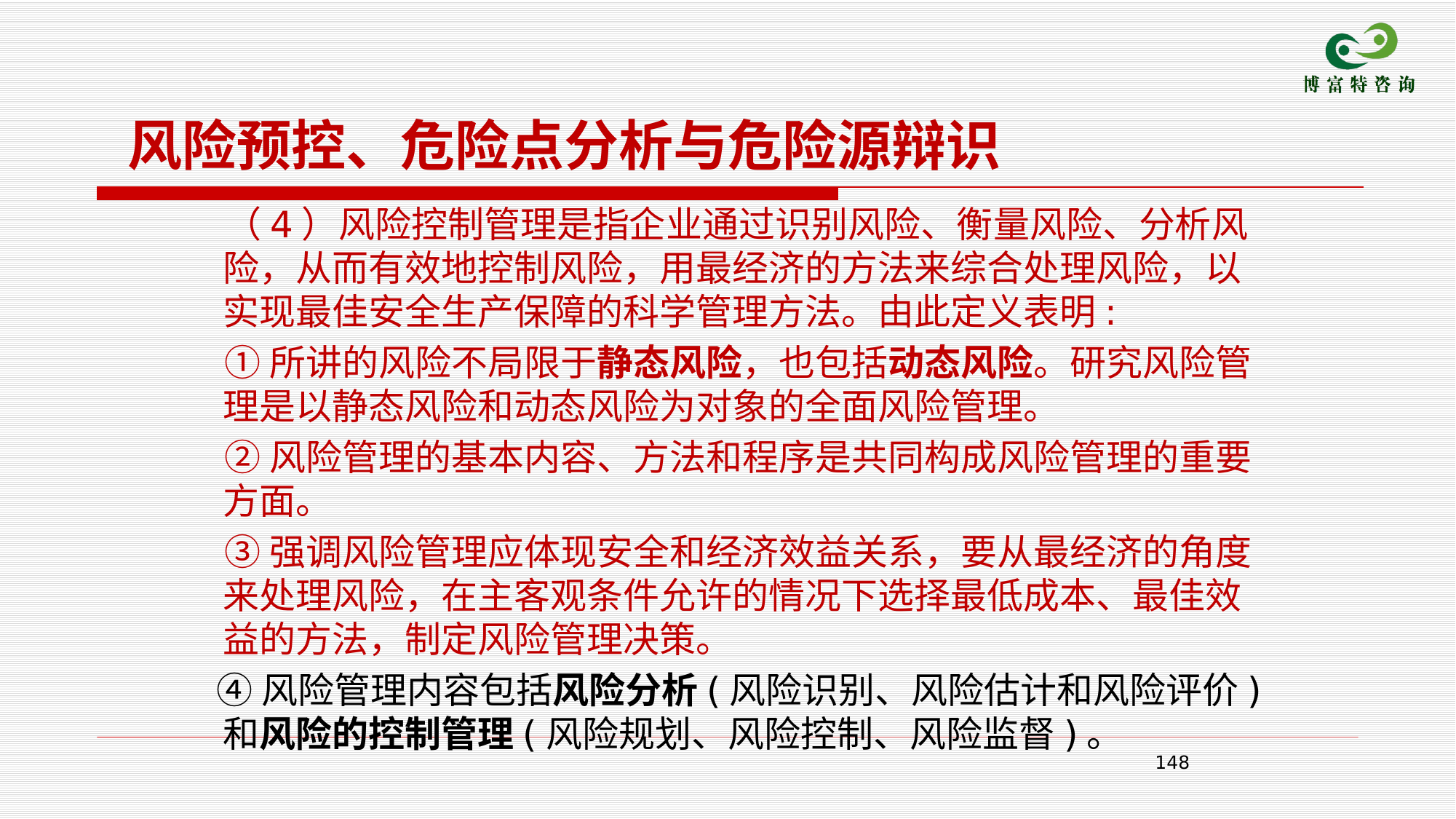

风险预控、危险点分析与危险源辩识
      （4）风险控制管理是指企业通过识别风险、衡量风险、分析风险，从而有效地控制风险，用最经济的方法来综合处理风险，以实现最佳安全生产保障的科学管理方法。由此定义表明:
       ①所讲的风险不局限于静态风险，也包括动态风险。研究风险管理是以静态风险和动态风险为对象的全面风险管理。
       ②风险管理的基本内容、方法和程序是共同构成风险管理的重要方面。
       ③强调风险管理应体现安全和经济效益关系，要从最经济的角度来处理风险，在主客观条件允许的情况下选择最低成本、最佳效益的方法，制定风险管理决策。
      ④风险管理内容包括风险分析(风险识别、风险估计和风险评价)和风险的控制管理(风险规划、风险控制、风险监督)。

148